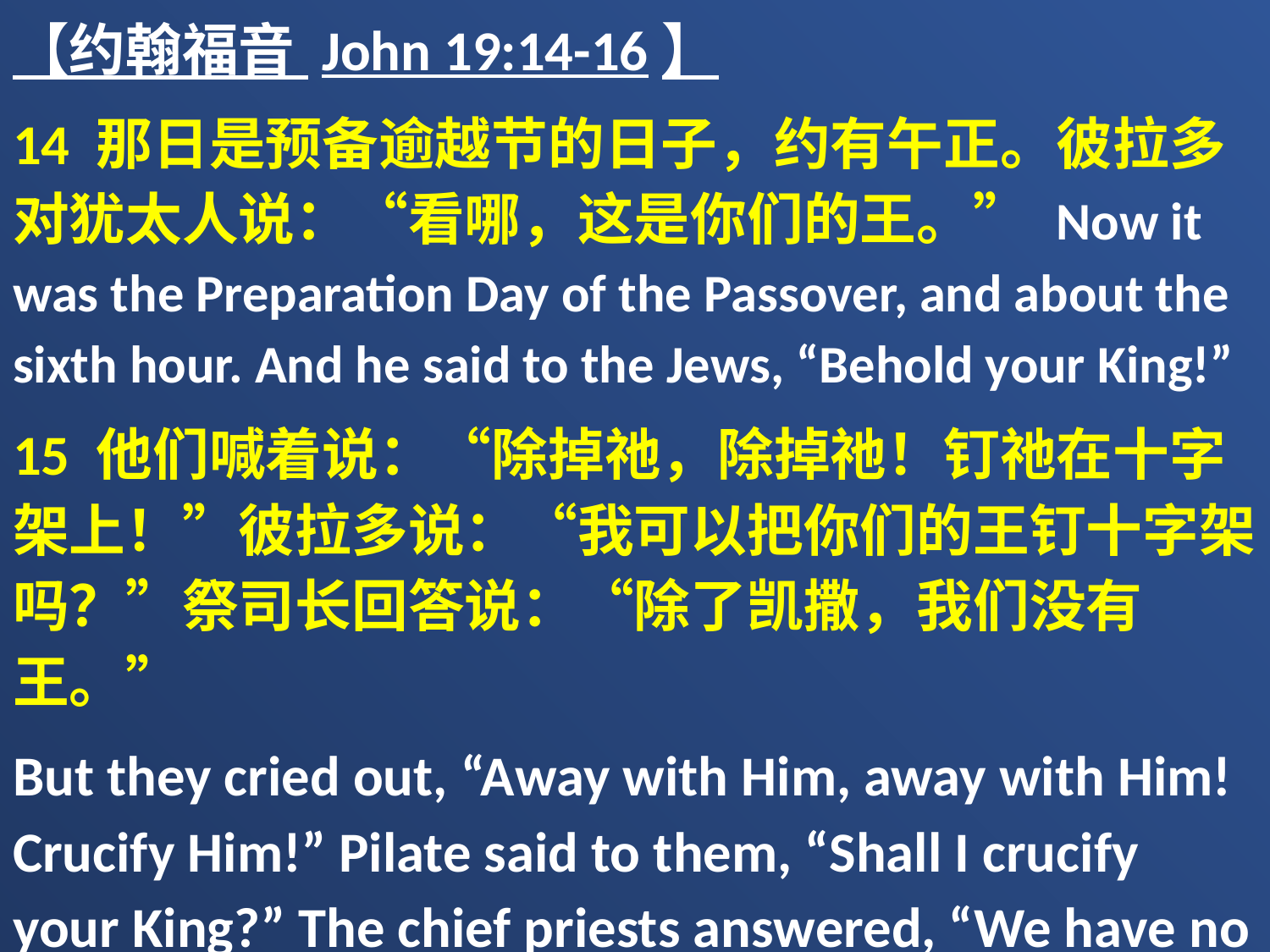

【约翰福音 John 19:14-16】
14 那日是预备逾越节的日子，约有午正。彼拉多对犹太人说：“看哪，这是你们的王。” Now it was the Preparation Day of the Passover, and about the sixth hour. And he said to the Jews, “Behold your King!”
15 他们喊着说：“除掉祂，除掉祂！钉祂在十字架上！”彼拉多说：“我可以把你们的王钉十字架吗？”祭司长回答说：“除了凯撒，我们没有王。”
But they cried out, “Away with Him, away with Him! Crucify Him!” Pilate said to them, “Shall I crucify your King?” The chief priests answered, “We have no king but Caesar!”